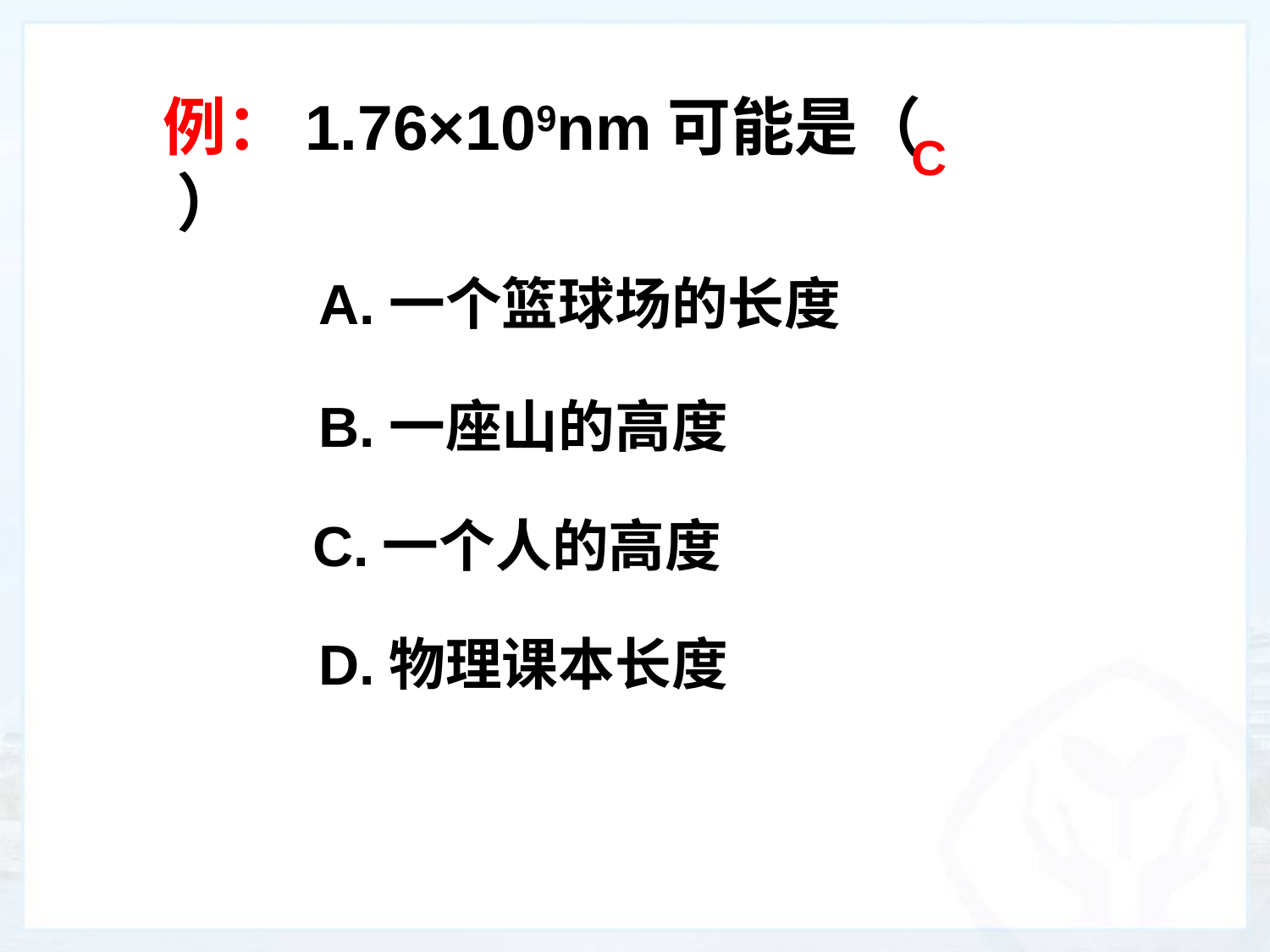

例：1.76×109nm可能是（   ）
C
A.一个篮球场的长度
B.一座山的高度
C.一个人的高度
D.物理课本长度